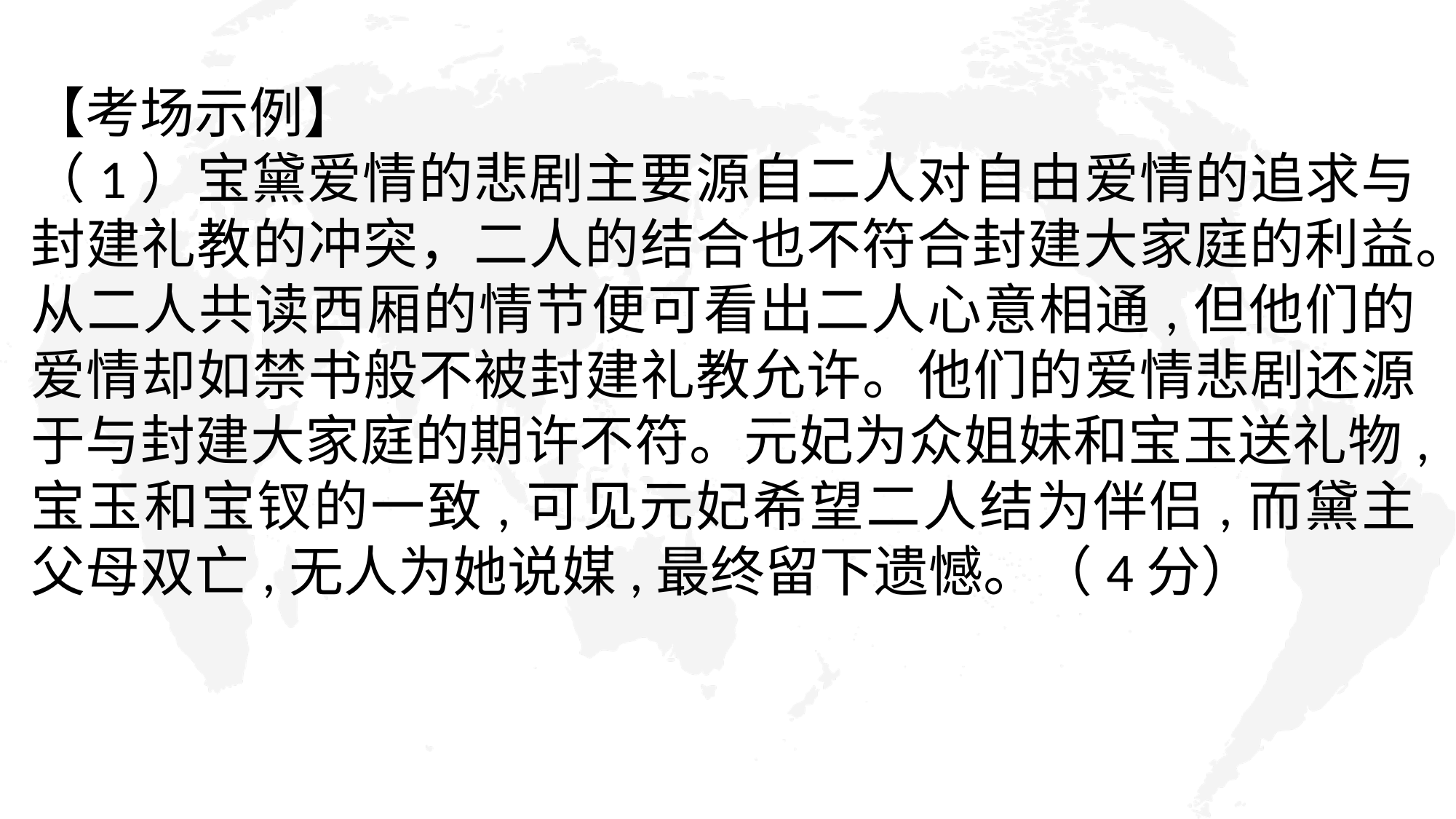

【考场示例】
（1）宝黛爱情的悲剧主要源自二人对自由爱情的追求与封建礼教的冲突，二人的结合也不符合封建大家庭的利益。从二人共读西厢的情节便可看出二人心意相通,但他们的爱情却如禁书般不被封建礼教允许。他们的爱情悲剧还源于与封建大家庭的期许不符。元妃为众姐妹和宝玉送礼物,宝玉和宝钗的一致,可见元妃希望二人结为伴侣,而黛主父母双亡,无人为她说媒,最终留下遗憾。（4分）